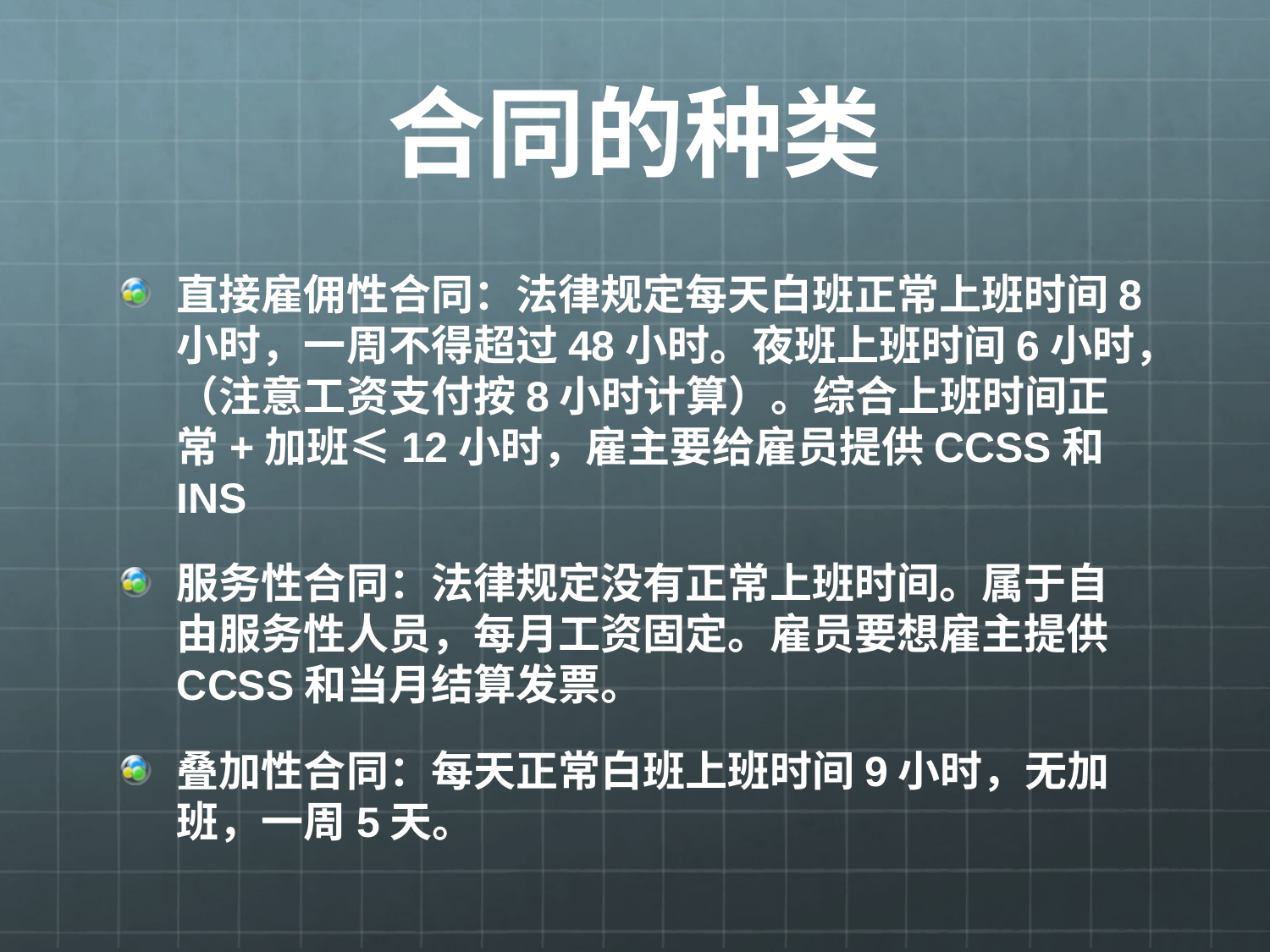

# 合同的种类
直接雇佣性合同：法律规定每天白班正常上班时间8小时，一周不得超过48小时。夜班上班时间6小时，（注意工资支付按8小时计算）。综合上班时间正常+加班≤12小时，雇主要给雇员提供CCSS和INS
服务性合同：法律规定没有正常上班时间。属于自由服务性人员，每月工资固定。雇员要想雇主提供CCSS和当月结算发票。
叠加性合同：每天正常白班上班时间9小时，无加班，一周5天。